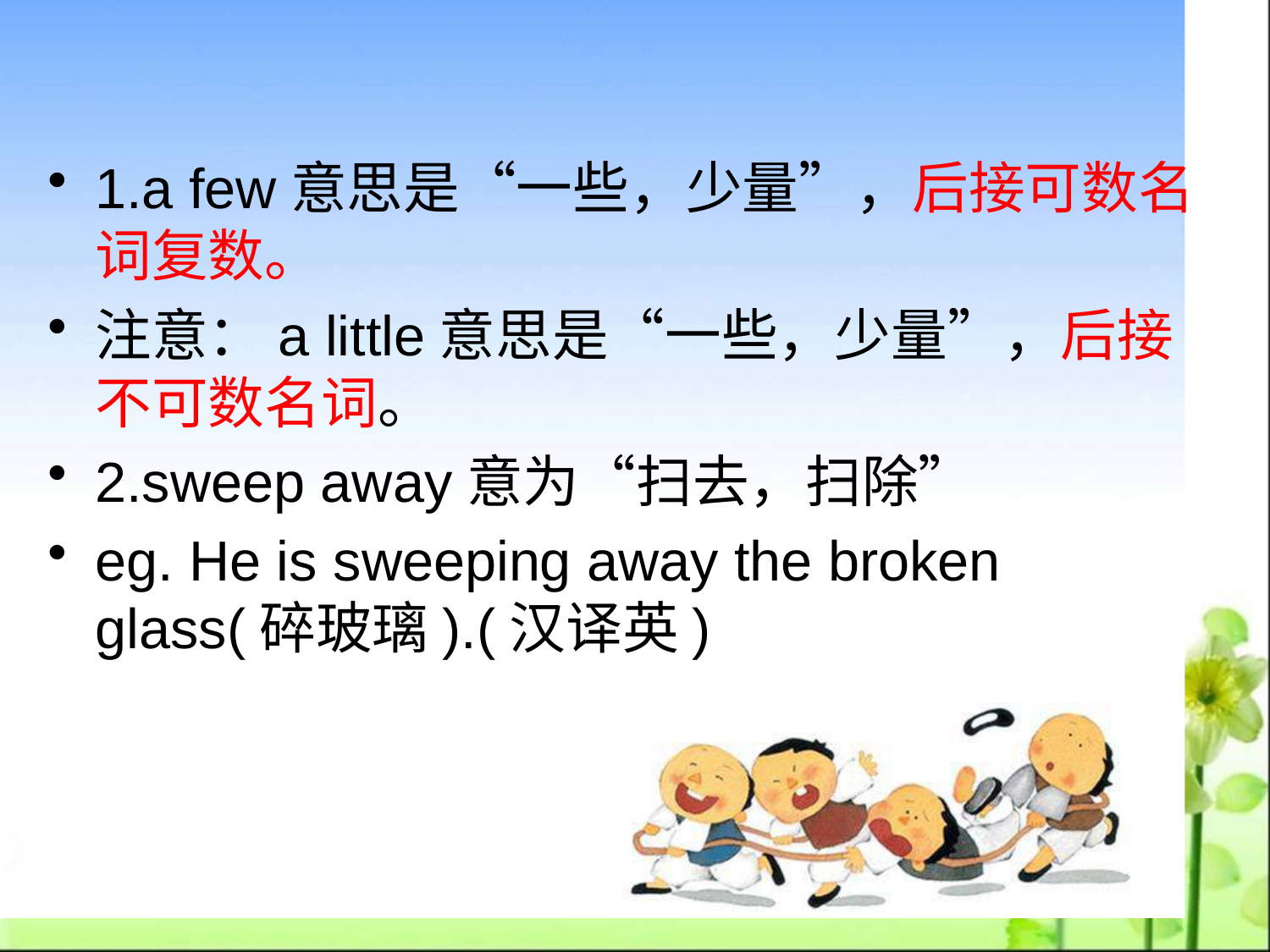

1.a few意思是“一些，少量”，后接可数名词复数。
注意：a little意思是“一些，少量”，后接不可数名词。
2.sweep away意为“扫去，扫除”
eg. He is sweeping away the broken glass(碎玻璃).(汉译英)